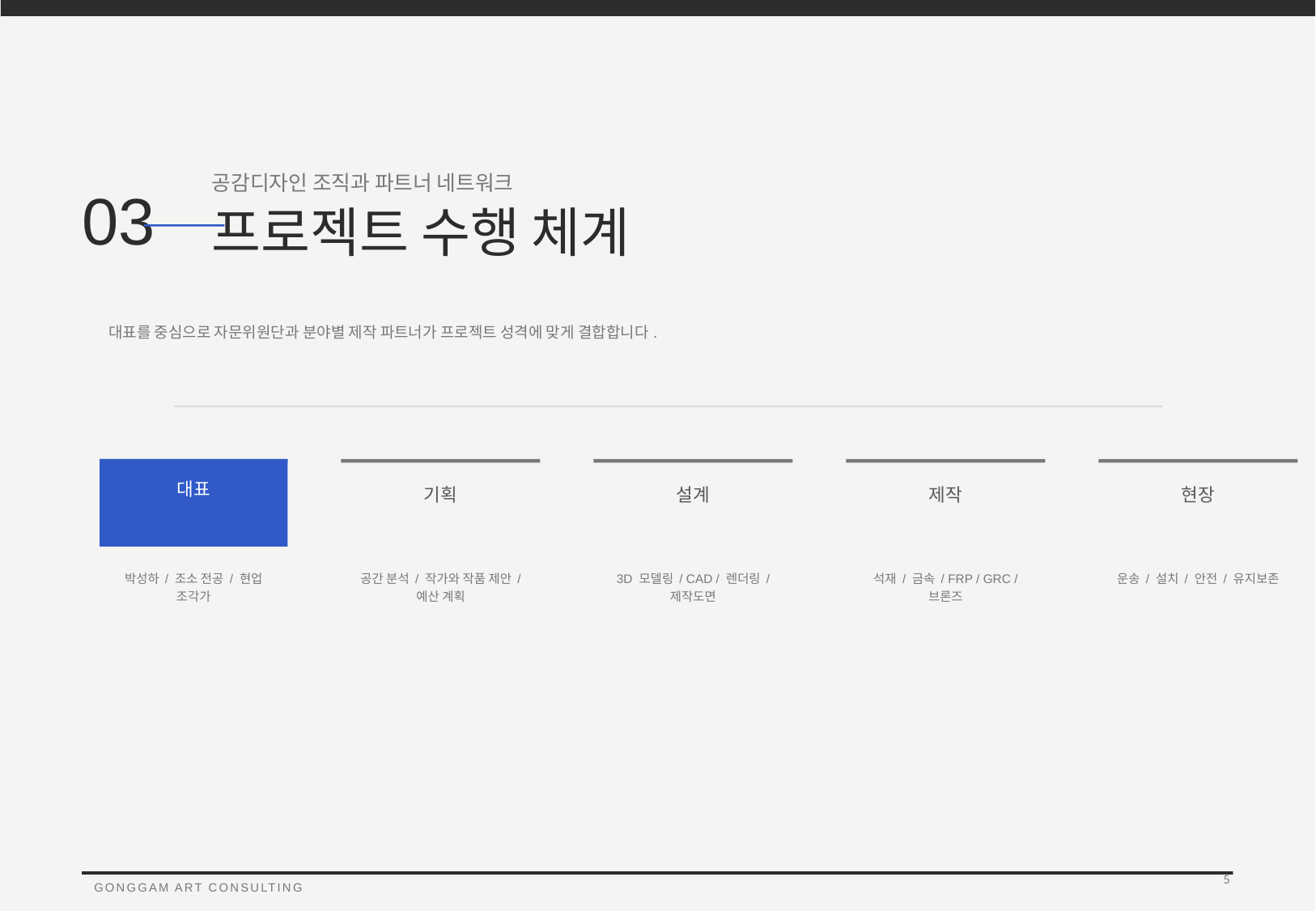

공감디자인 조직과 파트너 네트워크
03
프로젝트 수행 체계

대표를 중심으로 자문위원단과 분야별 제작 파트너가 프로젝트 성격에 맞게 결합합니다.

대표
대표
기획
설계
제작
현장
박성하 / 조소 전공 / 현업 조각가
공간 분석 / 작가와 작품 제안 / 예산 계획
3D 모델링 / CAD / 렌더링 / 제작도면
석재 / 금속 / FRP / GRC / 브론즈
운송 / 설치 / 안전 / 유지보존
5